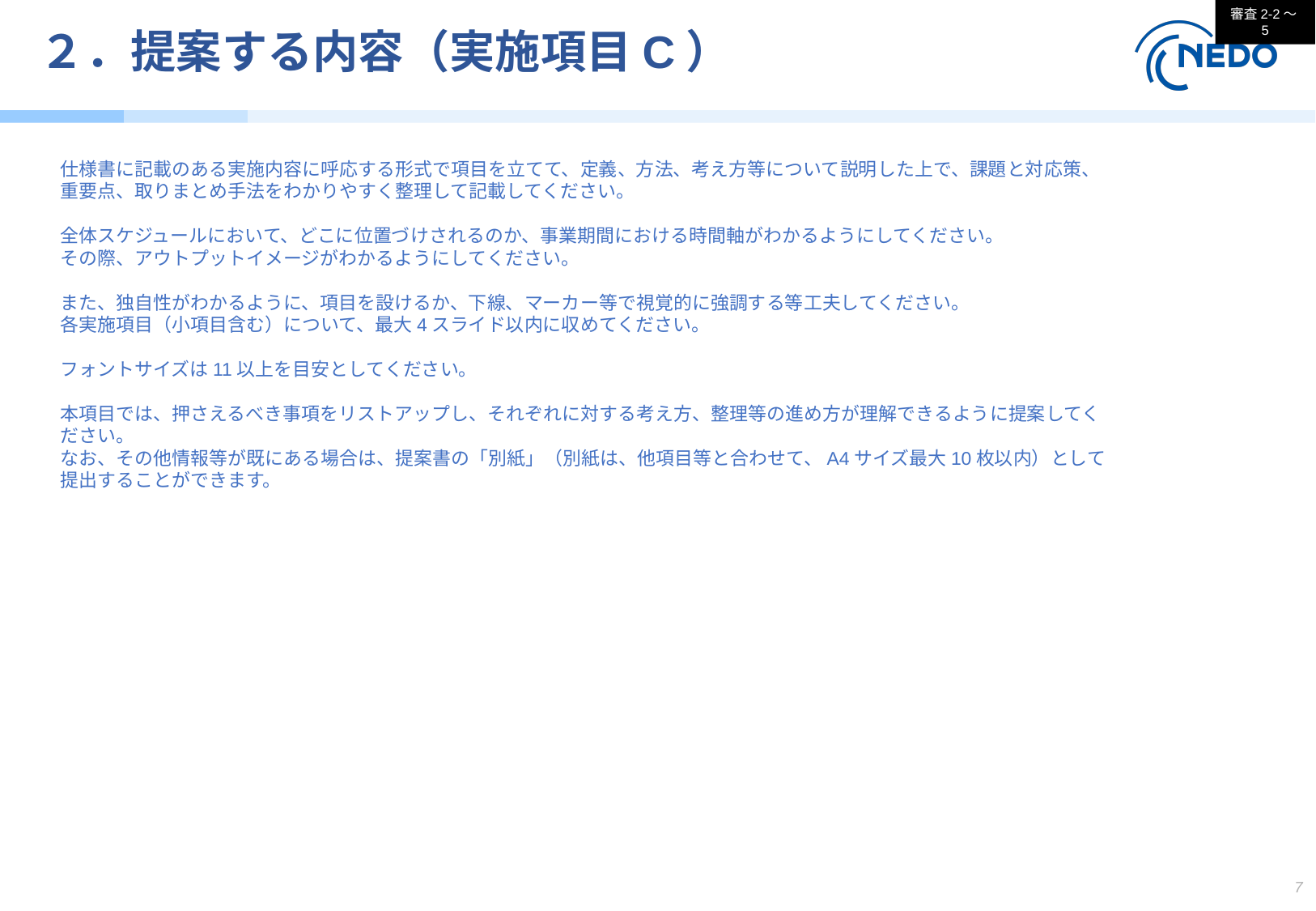

審査2-2～5
# ２．提案する内容（実施項目C）
仕様書に記載のある実施内容に呼応する形式で項目を立てて、定義、方法、考え方等について説明した上で、課題と対応策、重要点、取りまとめ手法をわかりやすく整理して記載してください。

全体スケジュールにおいて、どこに位置づけされるのか、事業期間における時間軸がわかるようにしてください。
その際、アウトプットイメージがわかるようにしてください。

また、独自性がわかるように、項目を設けるか、下線、マーカー等で視覚的に強調する等工夫してください。
各実施項目（小項目含む）について、最大4スライド以内に収めてください。

フォントサイズは11以上を目安としてください。

本項目では、押さえるべき事項をリストアップし、それぞれに対する考え方、整理等の進め方が理解できるように提案してください。
なお、その他情報等が既にある場合は、提案書の「別紙」（別紙は、他項目等と合わせて、A4サイズ最大10枚以内）として提出することができます。
7